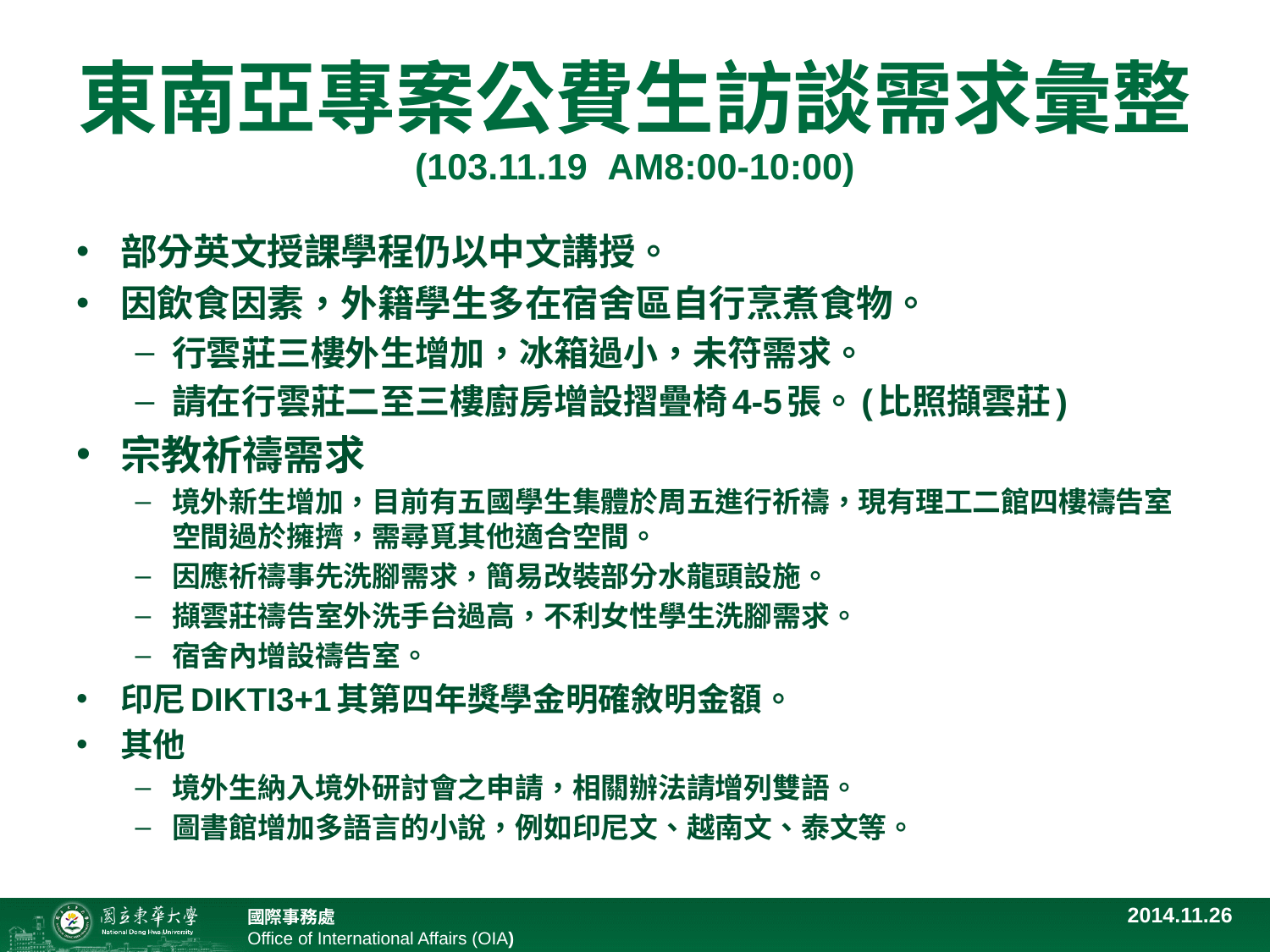

# 東南亞專案公費生訪談需求彙整 (103.11.19  AM8:00-10:00)
部分英文授課學程仍以中文講授。
因飲食因素，外籍學生多在宿舍區自行烹煮食物。
行雲莊三樓外生增加，冰箱過小，未符需求。
請在行雲莊二至三樓廚房增設摺疊椅4-5張。(比照擷雲莊)
宗教祈禱需求
境外新生增加，目前有五國學生集體於周五進行祈禱，現有理工二館四樓禱告室空間過於擁擠，需尋覓其他適合空間。
因應祈禱事先洗腳需求，簡易改裝部分水龍頭設施。
擷雲莊禱告室外洗手台過高，不利女性學生洗腳需求。
宿舍內增設禱告室。
印尼DIKTI3+1其第四年獎學金明確敘明金額。
其他
境外生納入境外研討會之申請，相關辦法請增列雙語。
圖書館增加多語言的小說，例如印尼文、越南文、泰文等。